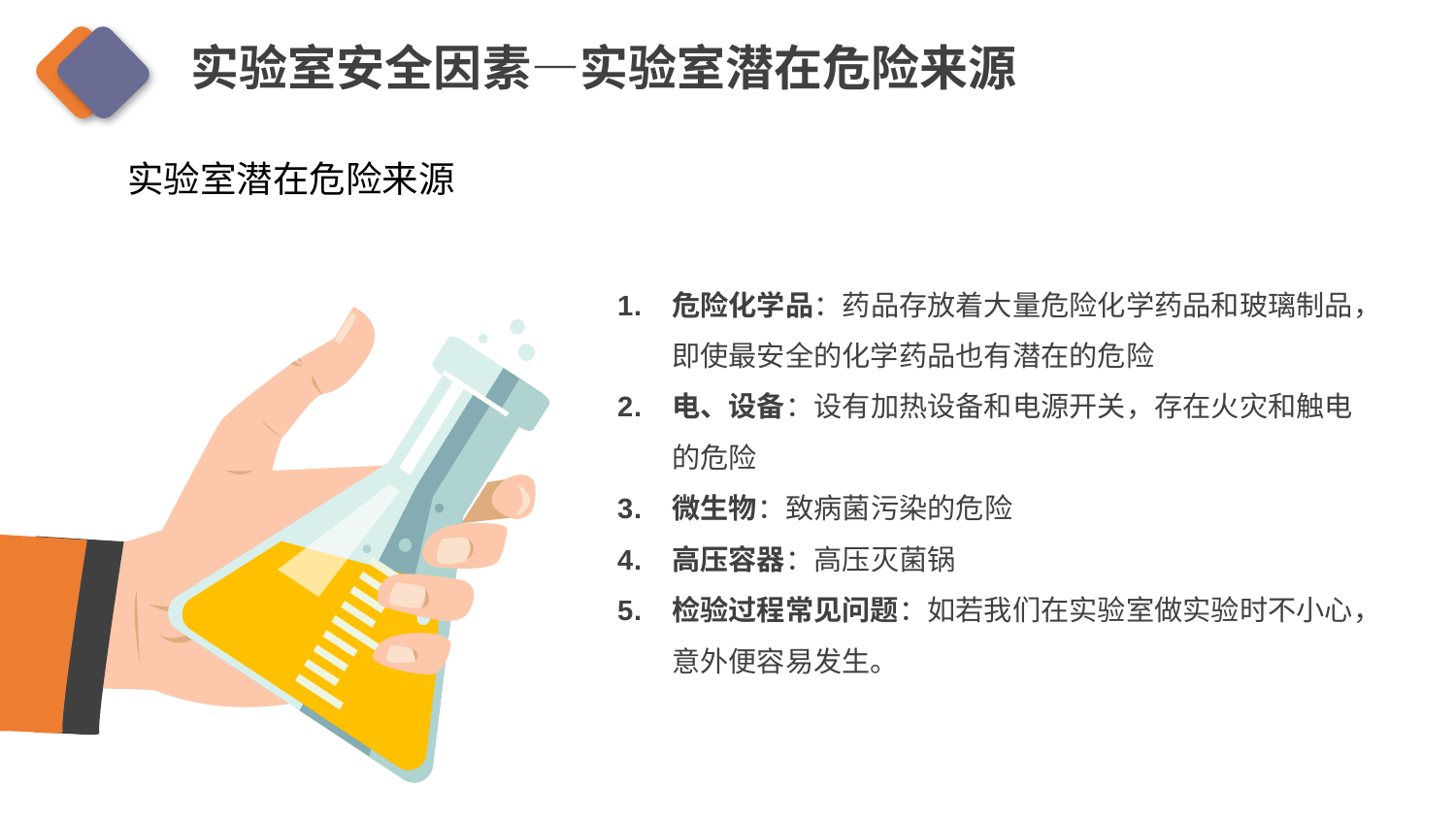

实验室安全因素—实验室潜在危险来源
实验室潜在危险来源
危险化学品：药品存放着大量危险化学药品和玻璃制品，即使最安全的化学药品也有潜在的危险
电、设备：设有加热设备和电源开关，存在火灾和触电的危险
微生物：致病菌污染的危险
高压容器：高压灭菌锅
检验过程常见问题：如若我们在实验室做实验时不小心，意外便容易发生。